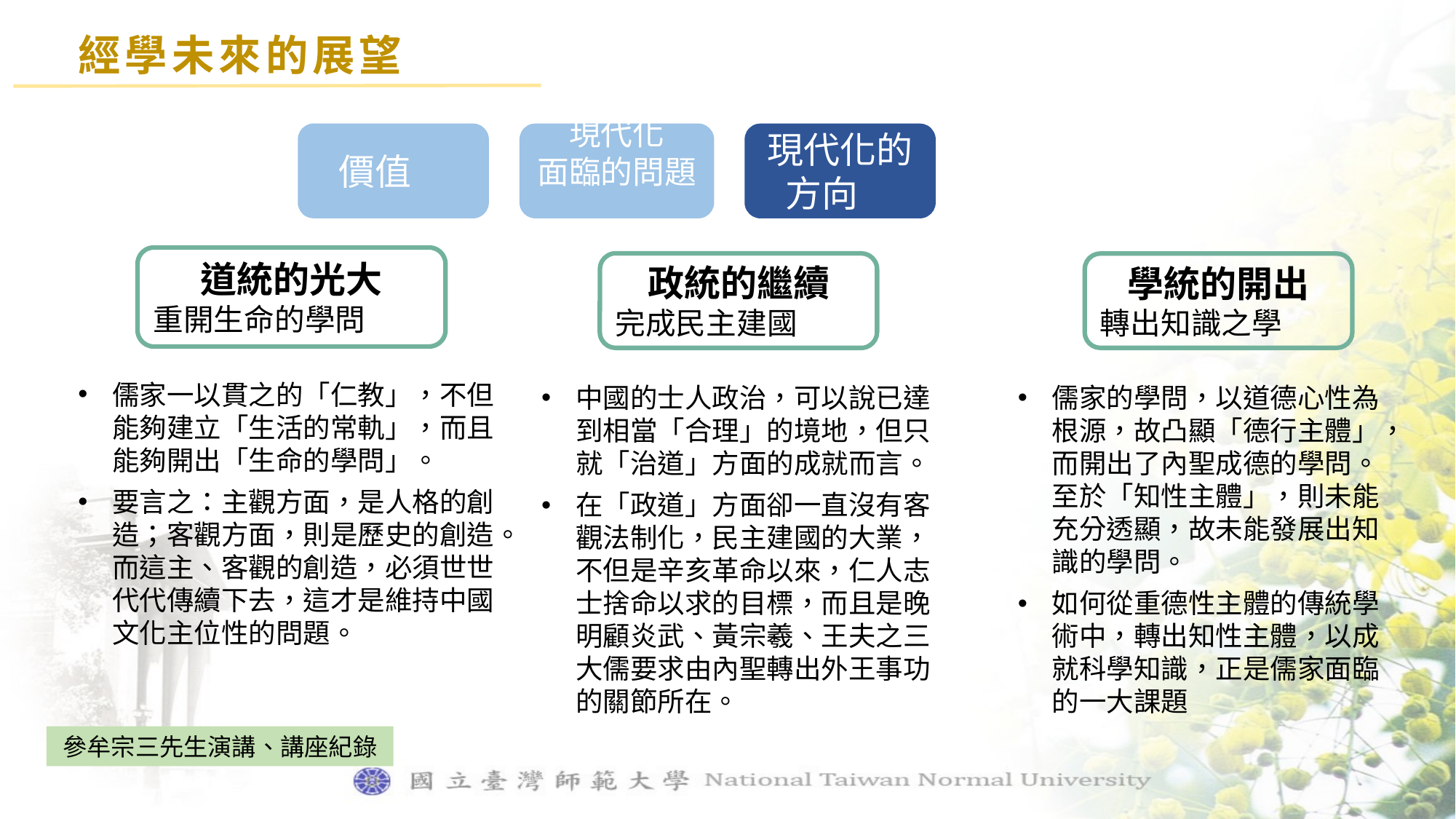

經學未來的展望
價值
現代化
面臨的問題
現代化的方向
道統的光大
重開生命的學問
政統的繼續
完成民主建國
學統的開出
轉出知識之學
儒家一以貫之的「仁教」，不但能夠建立「生活的常軌」，而且能夠開出「生命的學問」。
要言之：主觀方面，是人格的創造；客觀方面，則是歷史的創造。而這主、客觀的創造，必須世世代代傳續下去，這才是維持中國文化主位性的問題。
中國的士人政治，可以說已達到相當「合理」的境地，但只就「治道」方面的成就而言。
在「政道」方面卻一直沒有客觀法制化，民主建國的大業，不但是辛亥革命以來，仁人志士捨命以求的目標，而且是晚明顧炎武、黃宗羲、王夫之三大儒要求由內聖轉出外王事功的關節所在。
儒家的學問，以道德心性為根源，故凸顯「德行主體」，而開出了內聖成德的學問。至於「知性主體」，則未能充分透顯，故未能發展出知識的學問。
如何從重德性主體的傳統學術中，轉出知性主體，以成就科學知識，正是儒家面臨的一大課題
參牟宗三先生演講、講座紀錄